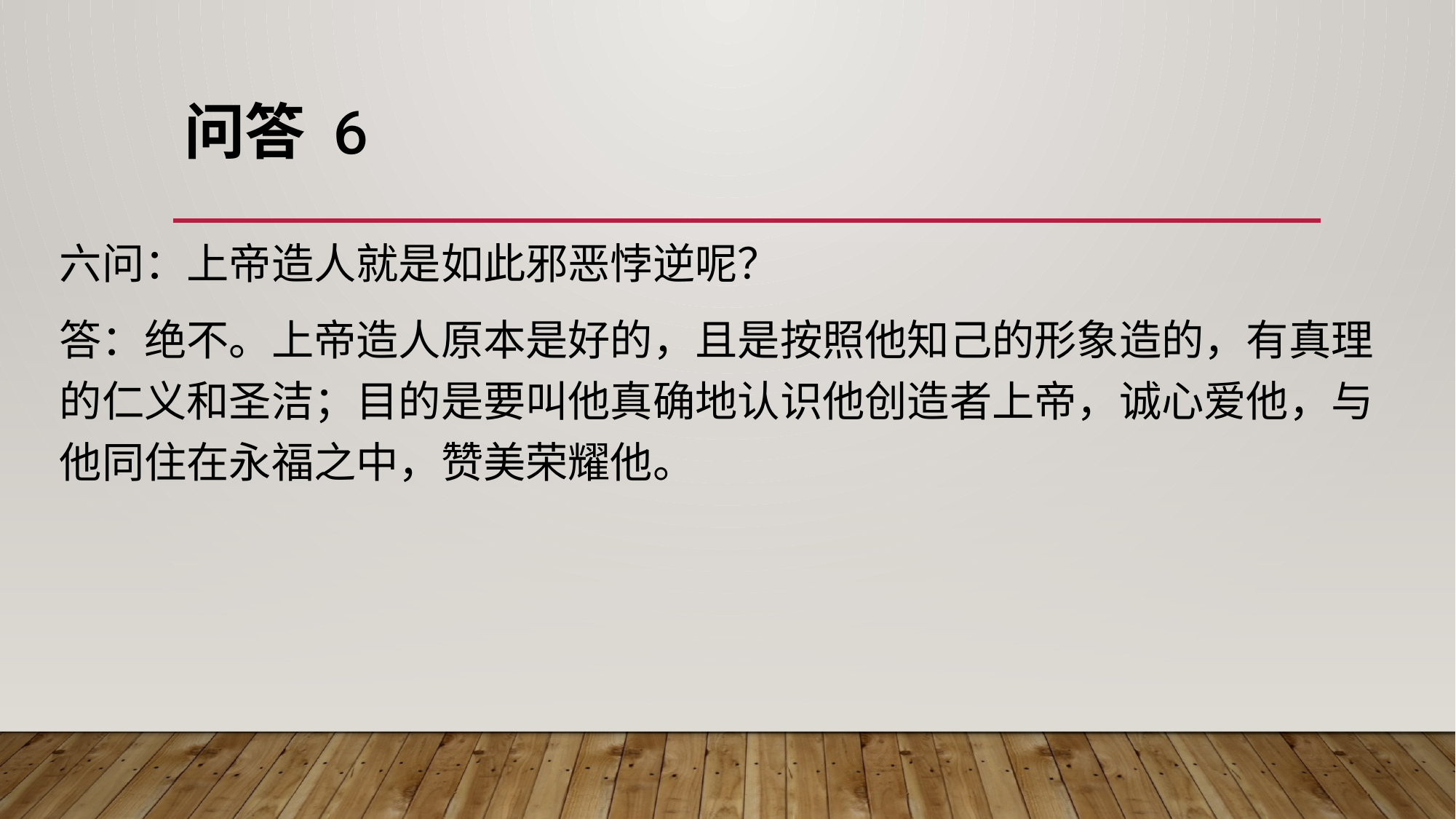

# 问答 6
六问：上帝造人就是如此邪恶悖逆呢？
答：绝不。上帝造人原本是好的，且是按照他知己的形象造的，有真理的仁义和圣洁；目的是要叫他真确地认识他创造者上帝，诚心爱他，与他同住在永福之中，赞美荣耀他。